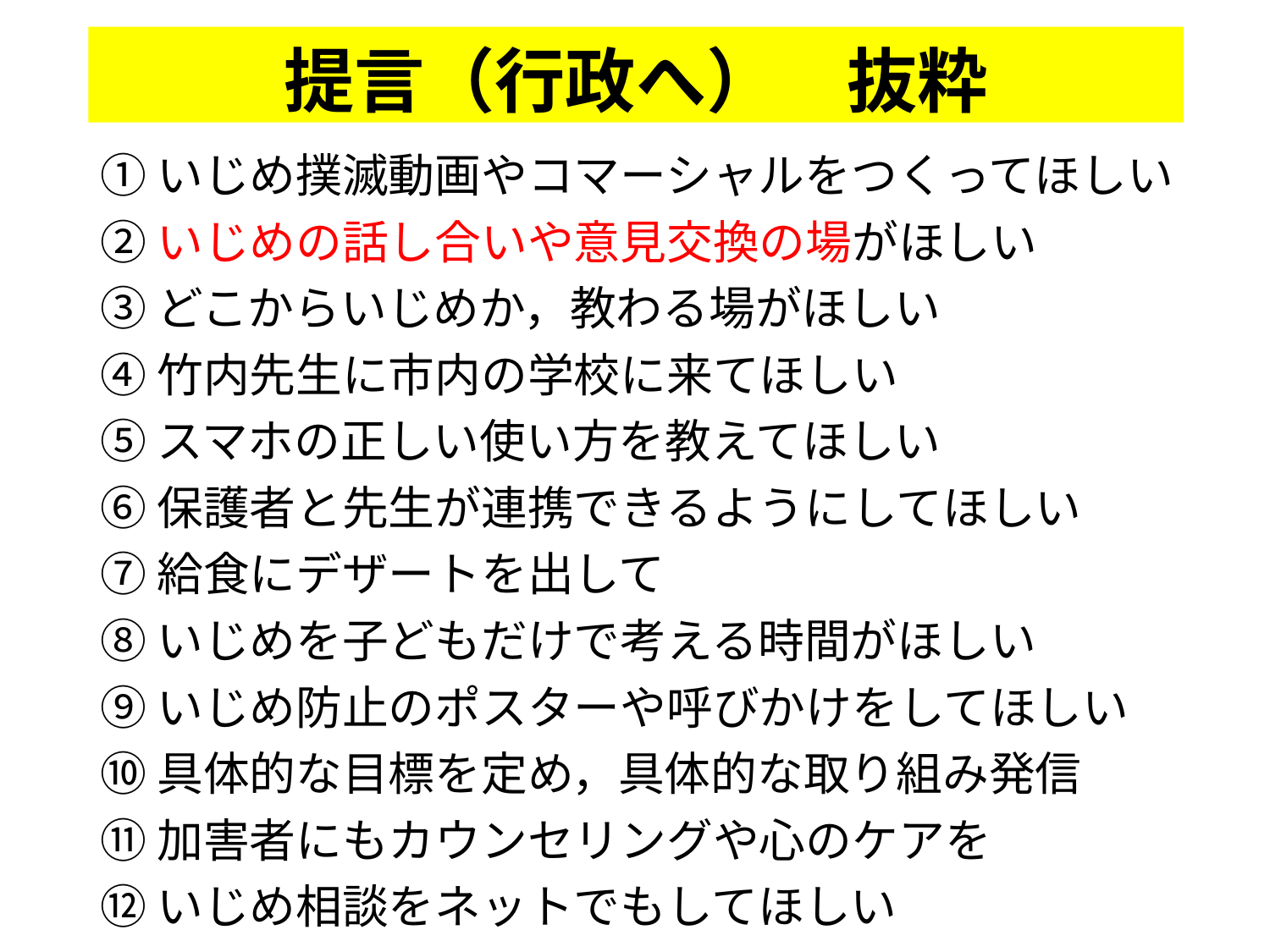

# 提言（行政へ）　抜粋
①いじめ撲滅動画やコマーシャルをつくってほしい
②いじめの話し合いや意見交換の場がほしい
③どこからいじめか，教わる場がほしい
④竹内先生に市内の学校に来てほしい
⑤スマホの正しい使い方を教えてほしい
⑥保護者と先生が連携できるようにしてほしい
⑦給食にデザートを出して
➇いじめを子どもだけで考える時間がほしい
⑨いじめ防止のポスターや呼びかけをしてほしい
⑩具体的な目標を定め，具体的な取り組み発信
⑪加害者にもカウンセリングや心のケアを
⑫いじめ相談をネットでもしてほしい